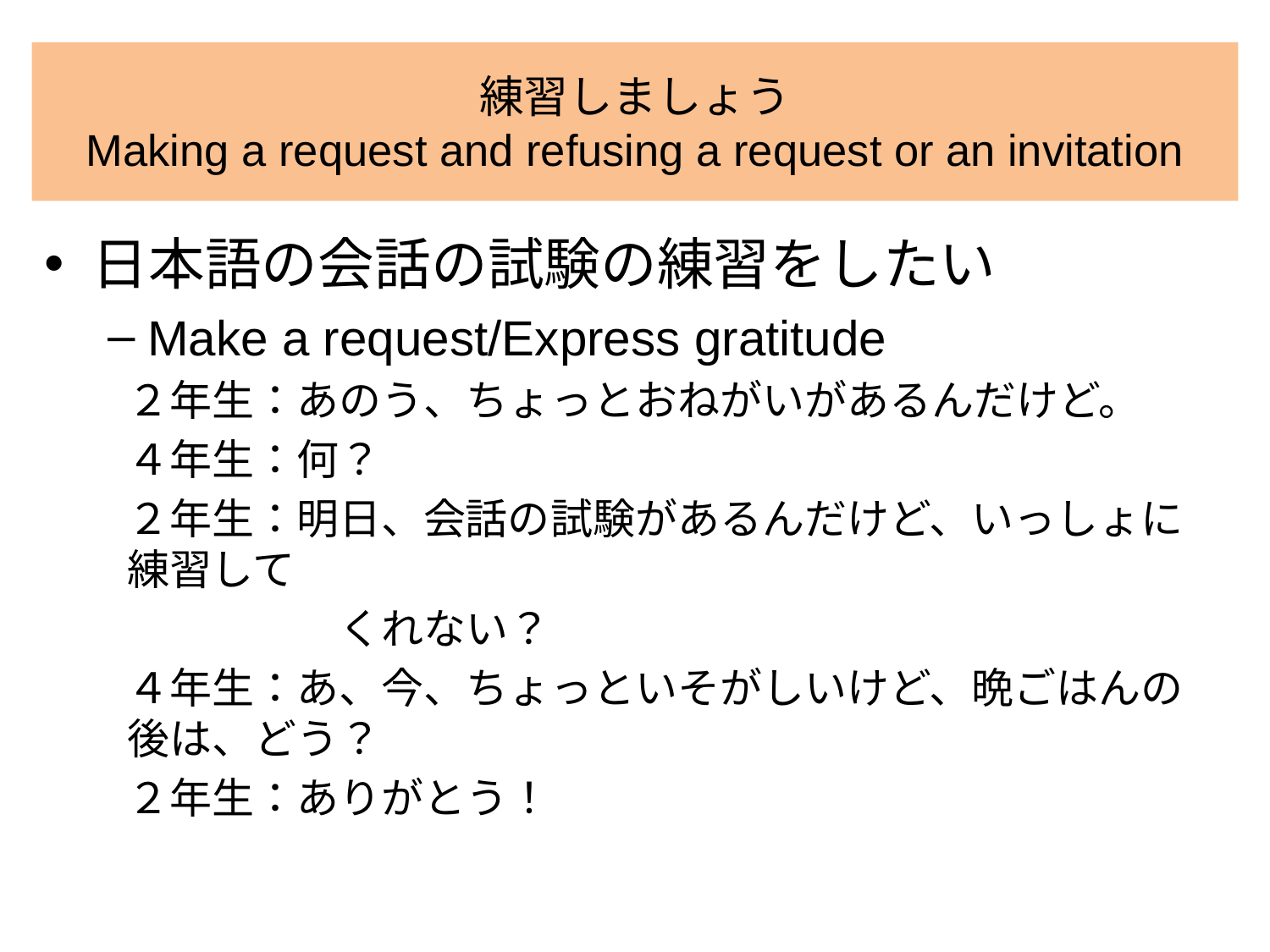

# 練習しましょう Making a request and refusing a request or an invitation
日本語の会話の試験の練習をしたい
Make a request/Express gratitude
２年生：あのう、ちょっとおねがいがあるんだけど。
４年生：何？
２年生：明日、会話の試験があるんだけど、いっしょに練習して
　　　　　くれない？
４年生：あ、今、ちょっといそがしいけど、晩ごはんの後は、どう？
２年生：ありがとう！